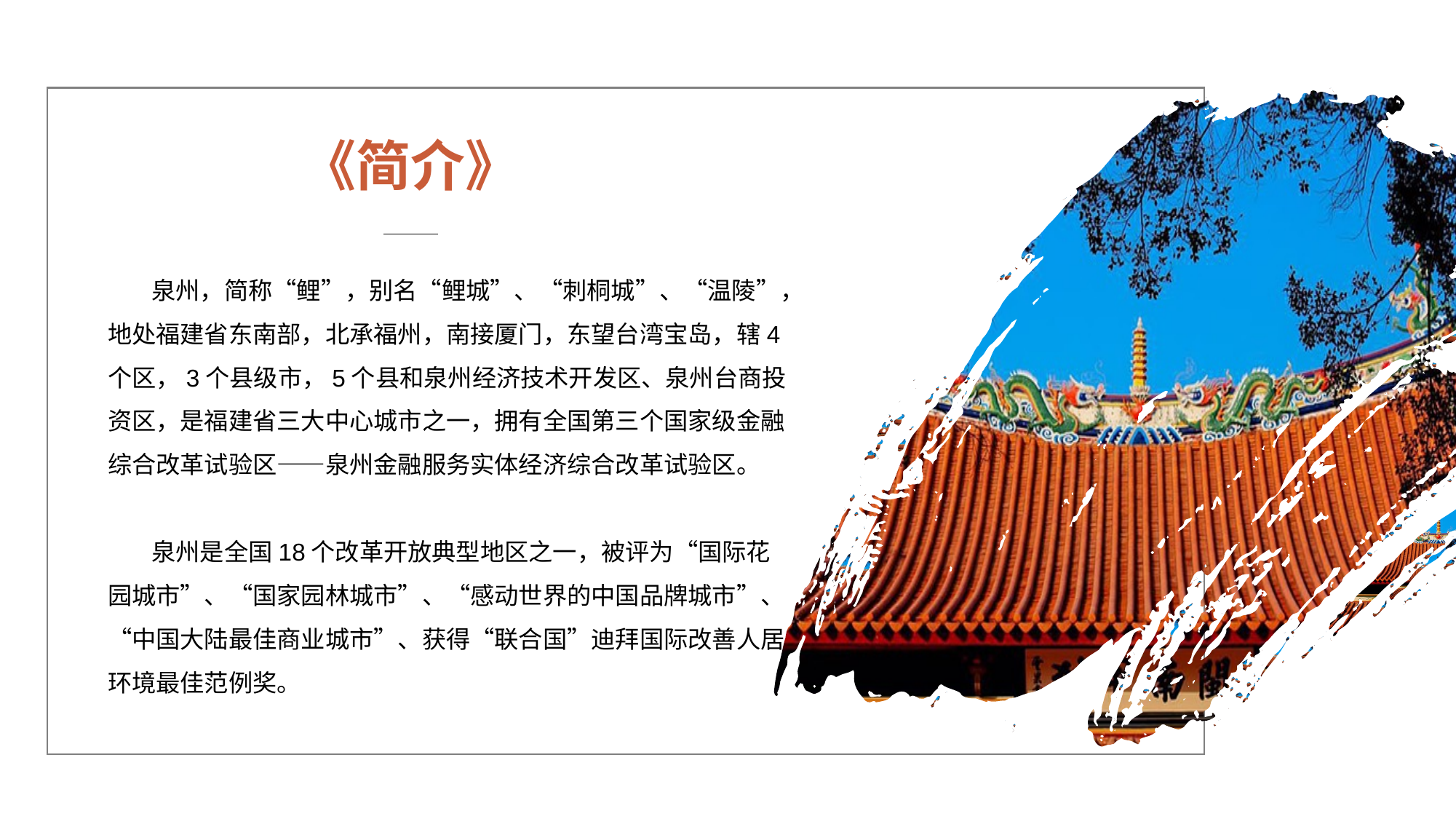

《简介》
       泉州，简称“鲤”，别名“鲤城”、“刺桐城”、“温陵”，地处福建省东南部，北承福州，南接厦门，东望台湾宝岛，辖4个区，3个县级市，5个县和泉州经济技术开发区、泉州台商投资区，是福建省三大中心城市之一，拥有全国第三个国家级金融综合改革试验区——泉州金融服务实体经济综合改革试验区。

       泉州是全国18个改革开放典型地区之一，被评为“国际花园城市”、“国家园林城市”、“感动世界的中国品牌城市”、“中国大陆最佳商业城市”、获得“联合国”迪拜国际改善人居环境最佳范例奖。